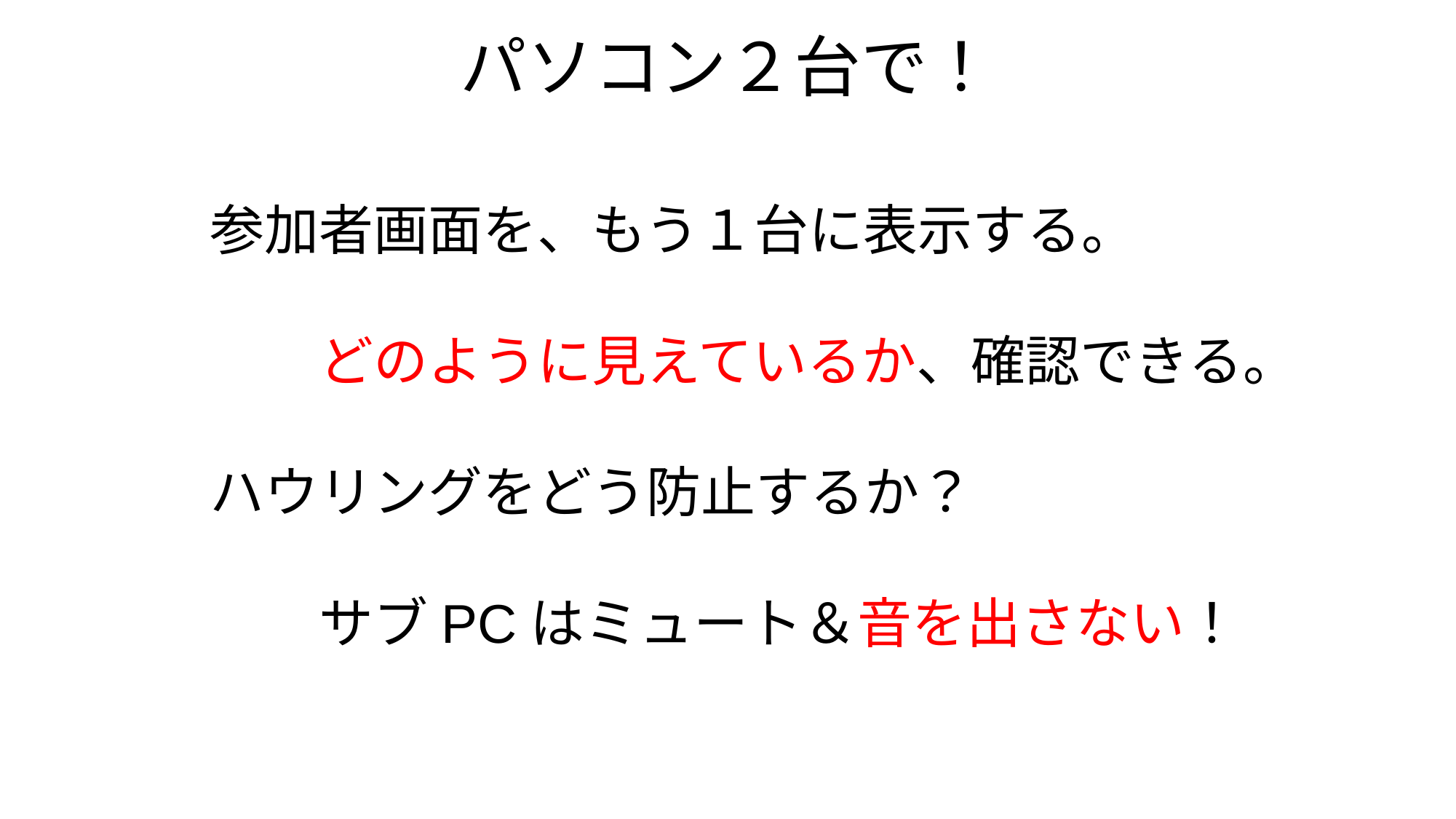

# パソコン２台で！
参加者画面を、もう１台に表示する。

	どのように見えているか、確認できる。

ハウリングをどう防止するか？

	サブPCはミュート＆音を出さない！